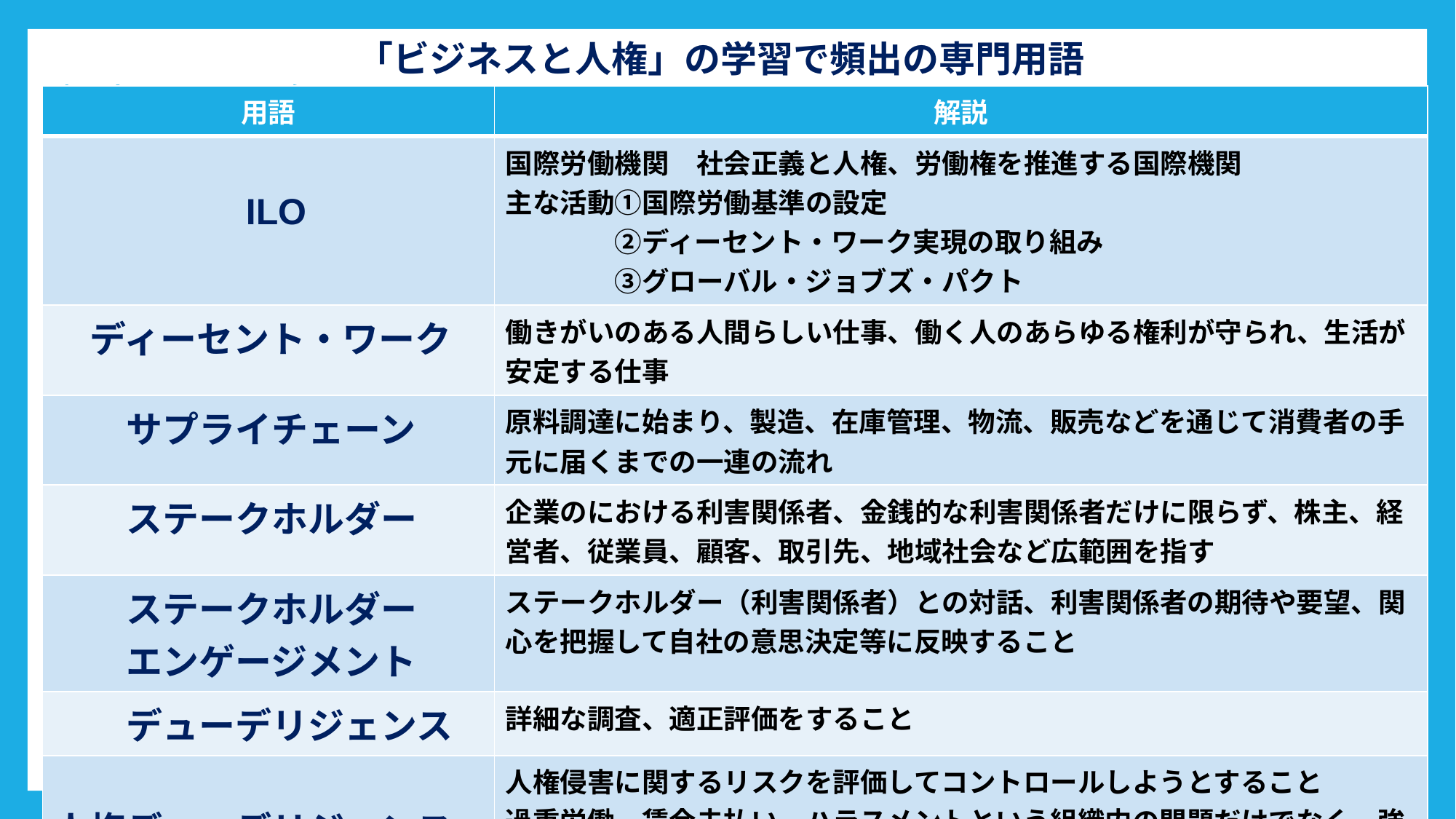

# 頻出用語の確認
「ビジネスと人権」の学習で頻出の専門用語
| 用語 | 解説 |
| --- | --- |
| ILO | 国際労働機関　社会正義と人権、労働権を推進する国際機関 主な活動①国際労働基準の設定 　　　　②ディーセント・ワーク実現の取り組み 　　　　③グローバル・ジョブズ・パクト |
| ディーセント・ワーク | 働きがいのある人間らしい仕事、働く人のあらゆる権利が守られ、生活が安定する仕事 |
| サプライチェーン | 原料調達に始まり、製造、在庫管理、物流、販売などを通じて消費者の手元に届くまでの一連の流れ |
| ステークホルダー | 企業のにおける利害関係者、金銭的な利害関係者だけに限らず、株主、経営者、従業員、顧客、取引先、地域社会など広範囲を指す |
| ステークホルダー 　　エンゲージメント | ステークホルダー（利害関係者）との対話、利害関係者の期待や要望、関心を把握して自社の意思決定等に反映すること |
| デューデリジェンス | 詳細な調査、適正評価をすること |
| 人権デューデリジェンス 　　　　　（人権DD） | 人権侵害に関するリスクを評価してコントロールしようとすること 過重労働、賃金未払い、ハラスメントという組織内の問題だけでなく、強制労働、児童労働、外国人労働者の権利侵害などサプライチェーン上で発生する問題も含まれる |